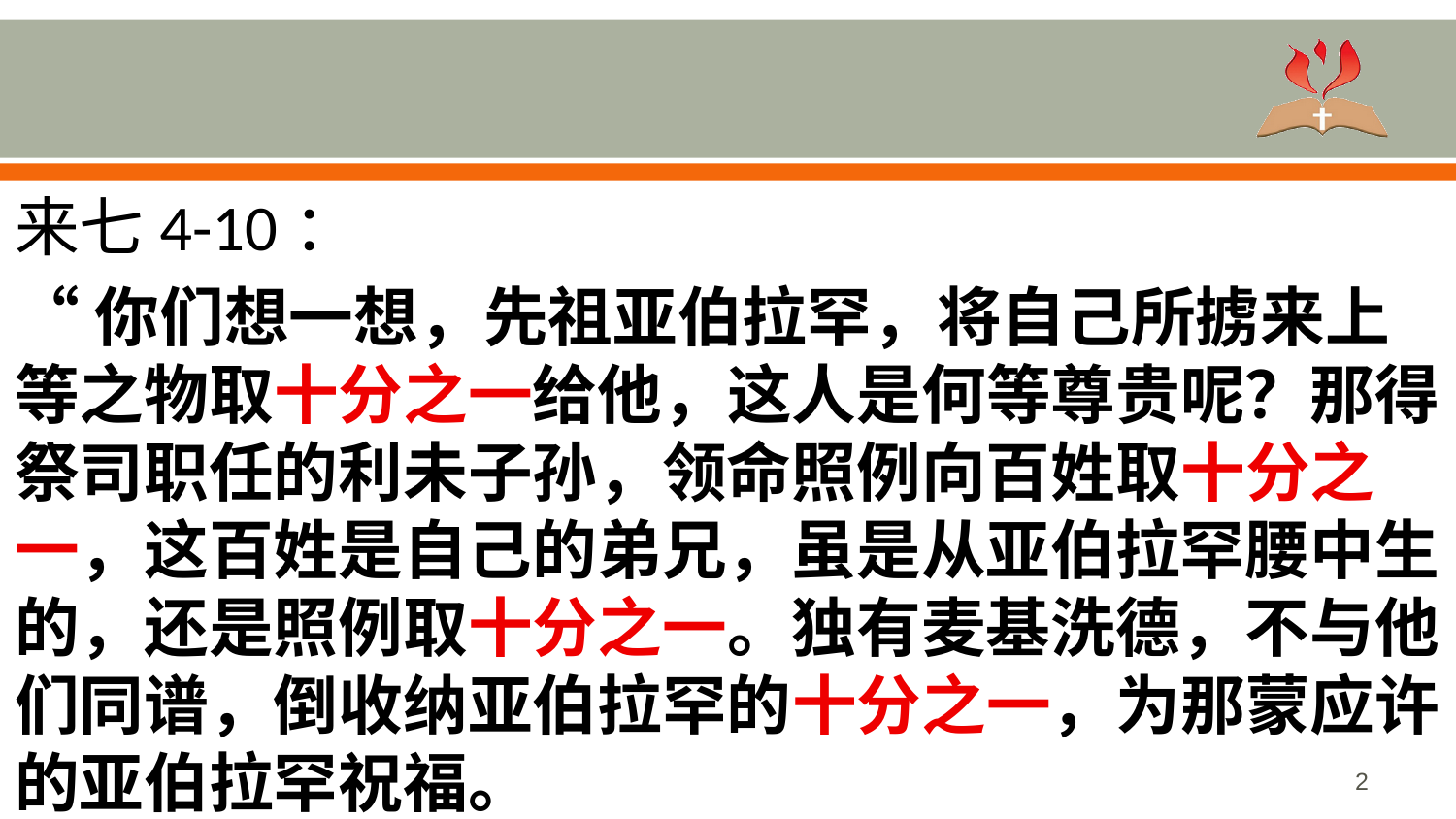

来七4-10：
“你们想一想，先祖亚伯拉罕，将自己所掳来上等之物取十分之一给他，这人是何等尊贵呢？那得祭司职任的利未子孙，领命照例向百姓取十分之一，这百姓是自己的弟兄，虽是从亚伯拉罕腰中生的，还是照例取十分之一。独有麦基洗德，不与他们同谱，倒收纳亚伯拉罕的十分之一，为那蒙应许的亚伯拉罕祝福。

2